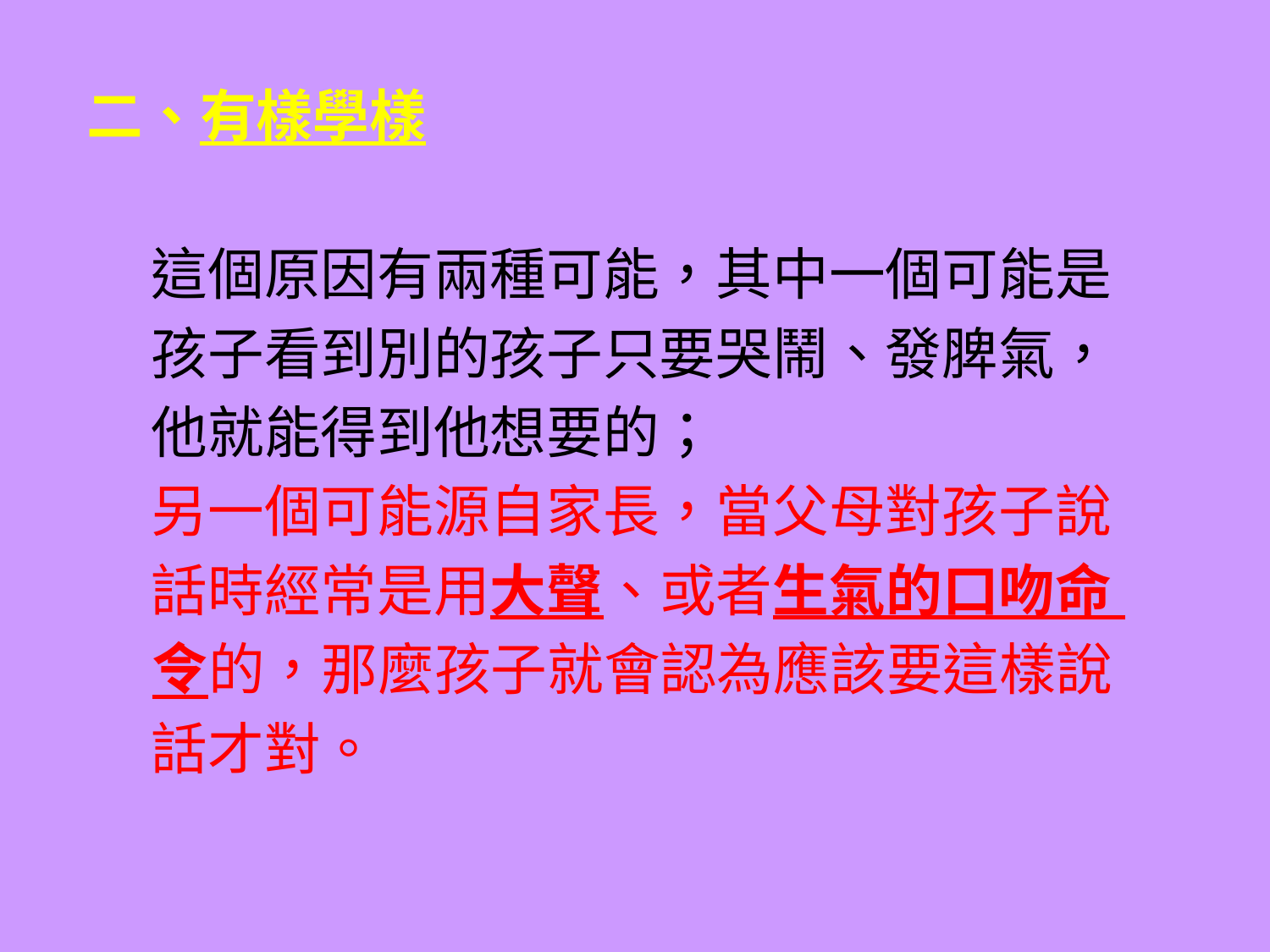

二、有樣學樣

    這個原因有兩種可能，其中一個可能是
    孩子看到別的孩子只要哭鬧、發脾氣，
    他就能得到他想要的；
    另一個可能源自家長，當父母對孩子說
    話時經常是用大聲、或者生氣的口吻命
    令的，那麼孩子就會認為應該要這樣說
    話才對。